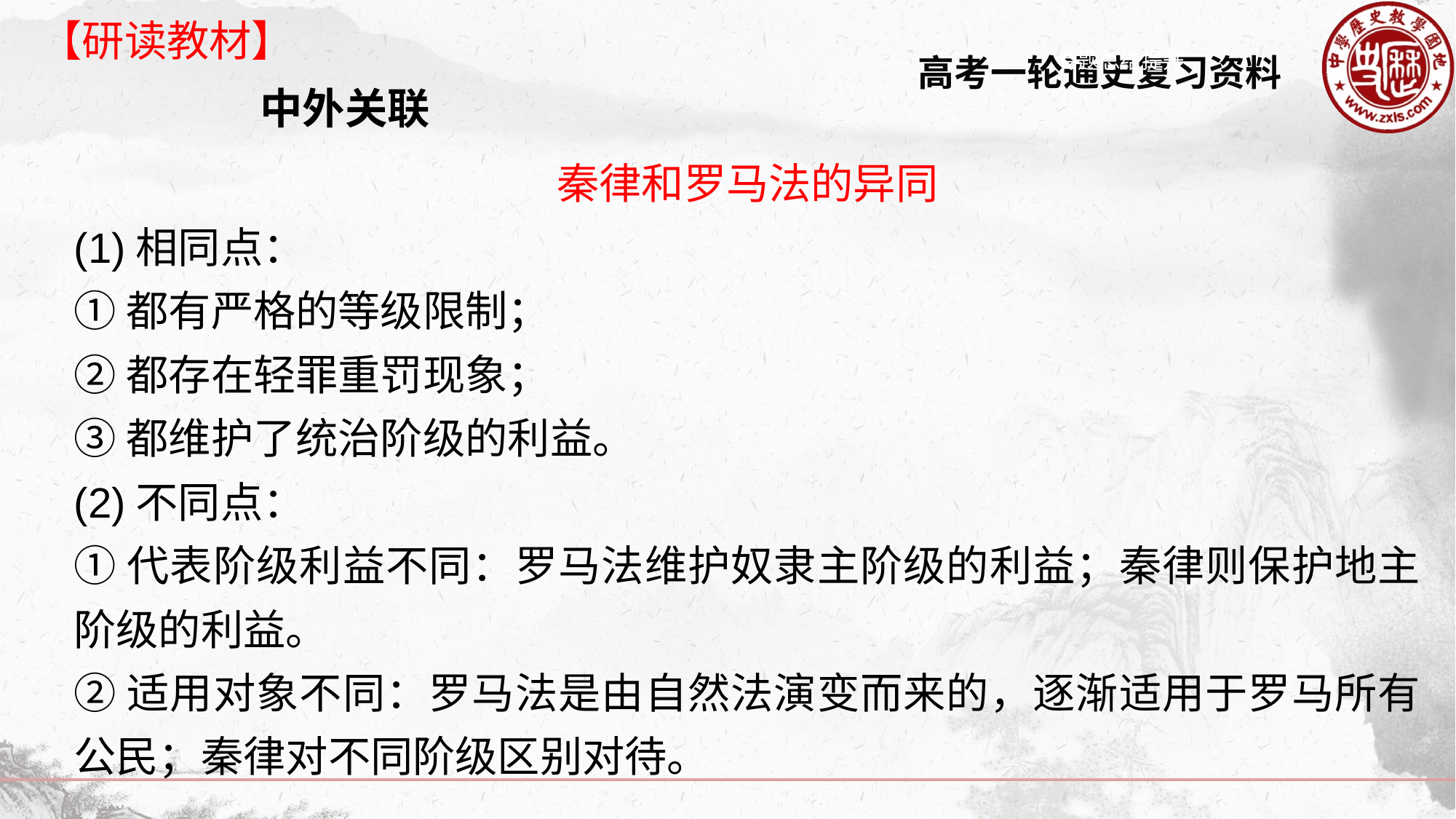

【研读教材】
中外关联
秦律和罗马法的异同
(1)相同点：
①都有严格的等级限制；
②都存在轻罪重罚现象；
③都维护了统治阶级的利益。
(2)不同点：
①代表阶级利益不同：罗马法维护奴隶主阶级的利益；秦律则保护地主阶级的利益。
②适用对象不同：罗马法是由自然法演变而来的，逐渐适用于罗马所有公民；秦律对不同阶级区别对待。